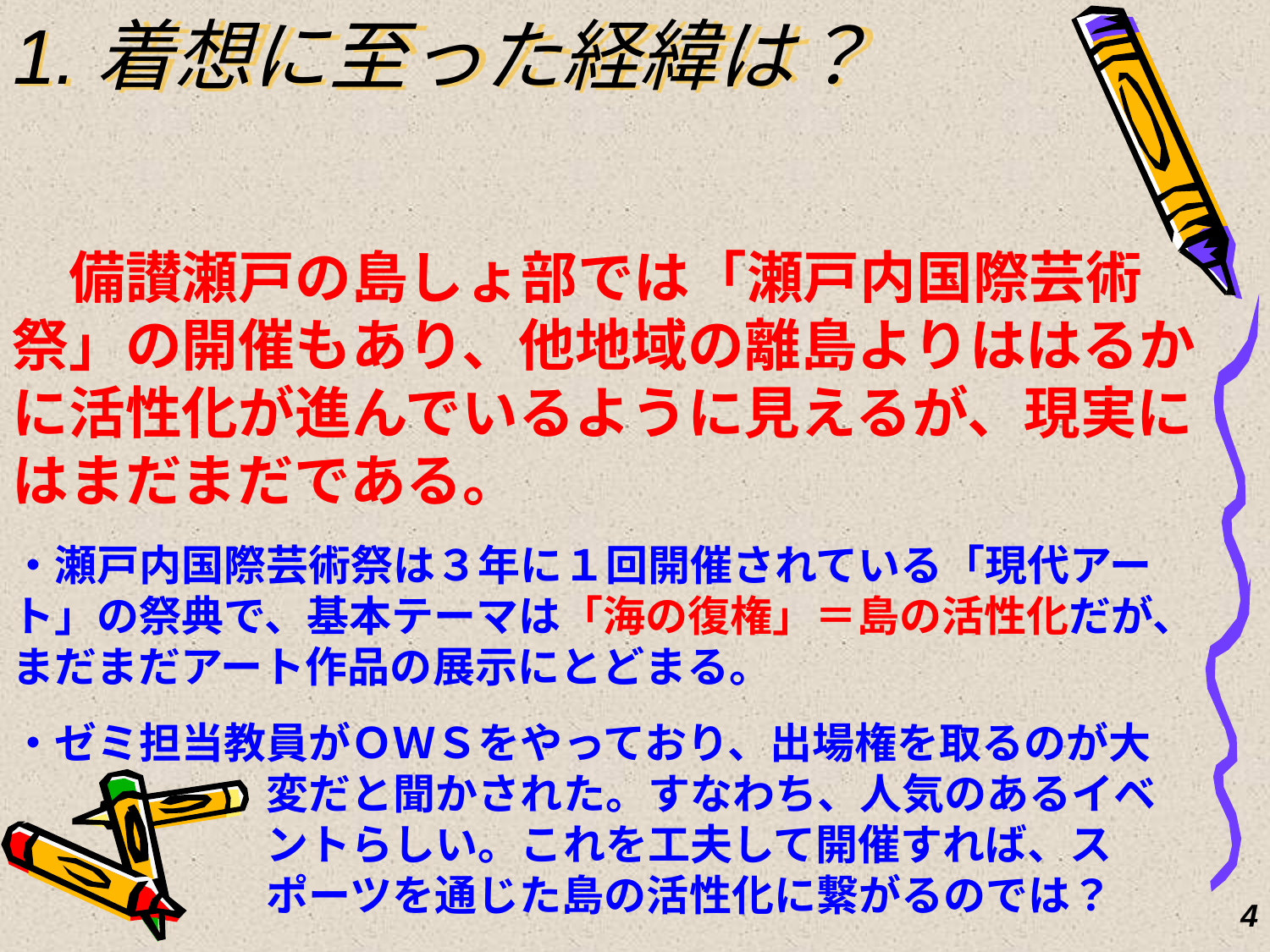

1.着想に至った経緯は？
　備讃瀬戸の島しょ部では「瀬戸内国際芸術祭」の開催もあり、他地域の離島よりははるかに活性化が進んでいるように見えるが、現実にはまだまだである。

・瀬戸内国際芸術祭は３年に１回開催されている「現代アート」の祭典で、基本テーマは「海の復権」＝島の活性化だが、まだまだアート作品の展示にとどまる。

・ゼミ担当教員がＯＷＳをやっており、出場権を取るのが大
　　　　　　変だと聞かされた。すなわち、人気のあるイベ
　　　　　　ントらしい。これを工夫して開催すれば、ス
　　　　　　ポーツを通じた島の活性化に繋がるのでは？
4